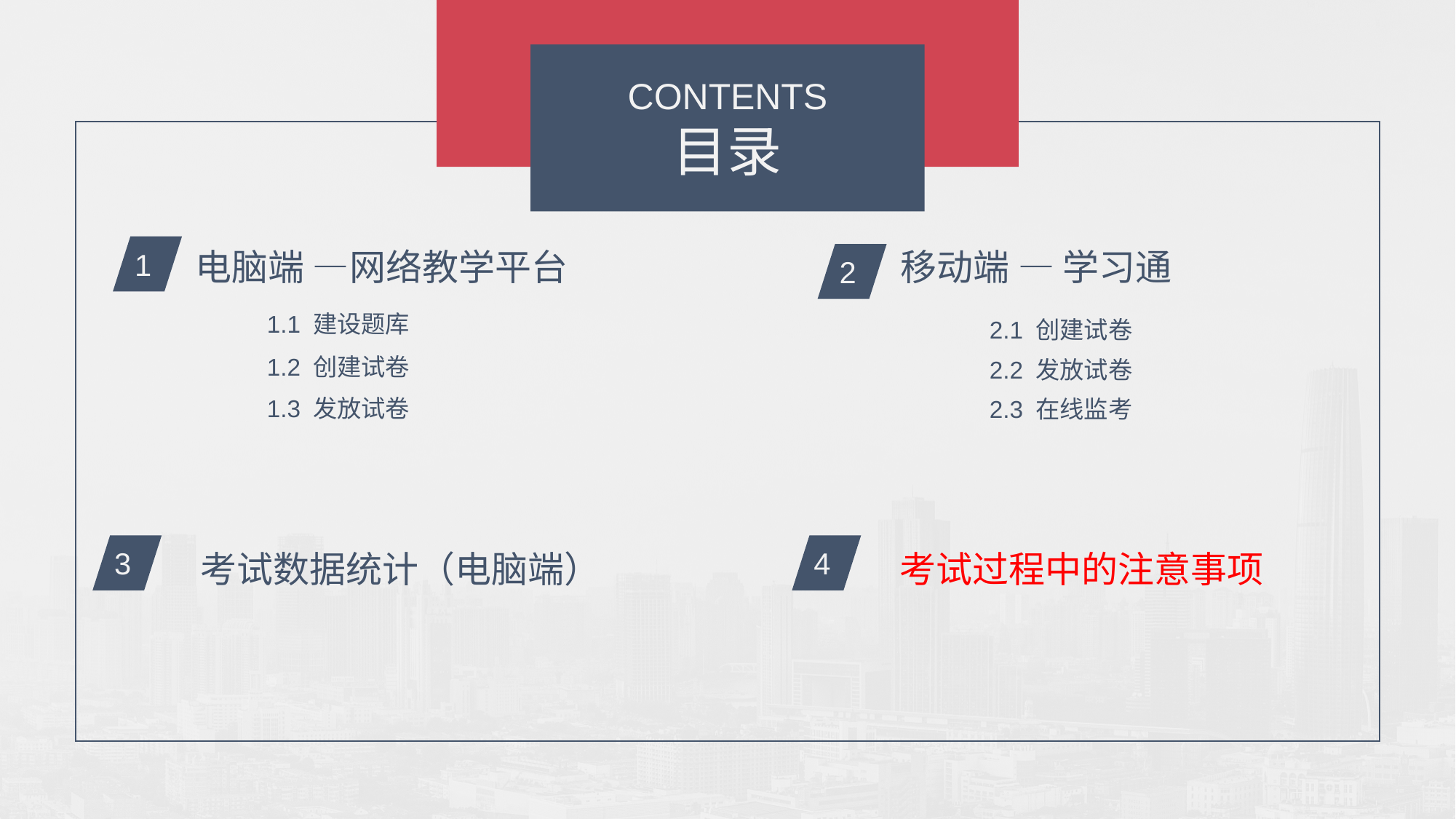

CONTENTS
目录

1
电脑端 —网络教学平台
2
3
4
考试数据统计（电脑端）
考试过程中的注意事项
移动端 — 学习通
1.1 建设题库
2.1 创建试卷
1.2 创建试卷
2.2 发放试卷
1.3 发放试卷
2.3 在线监考